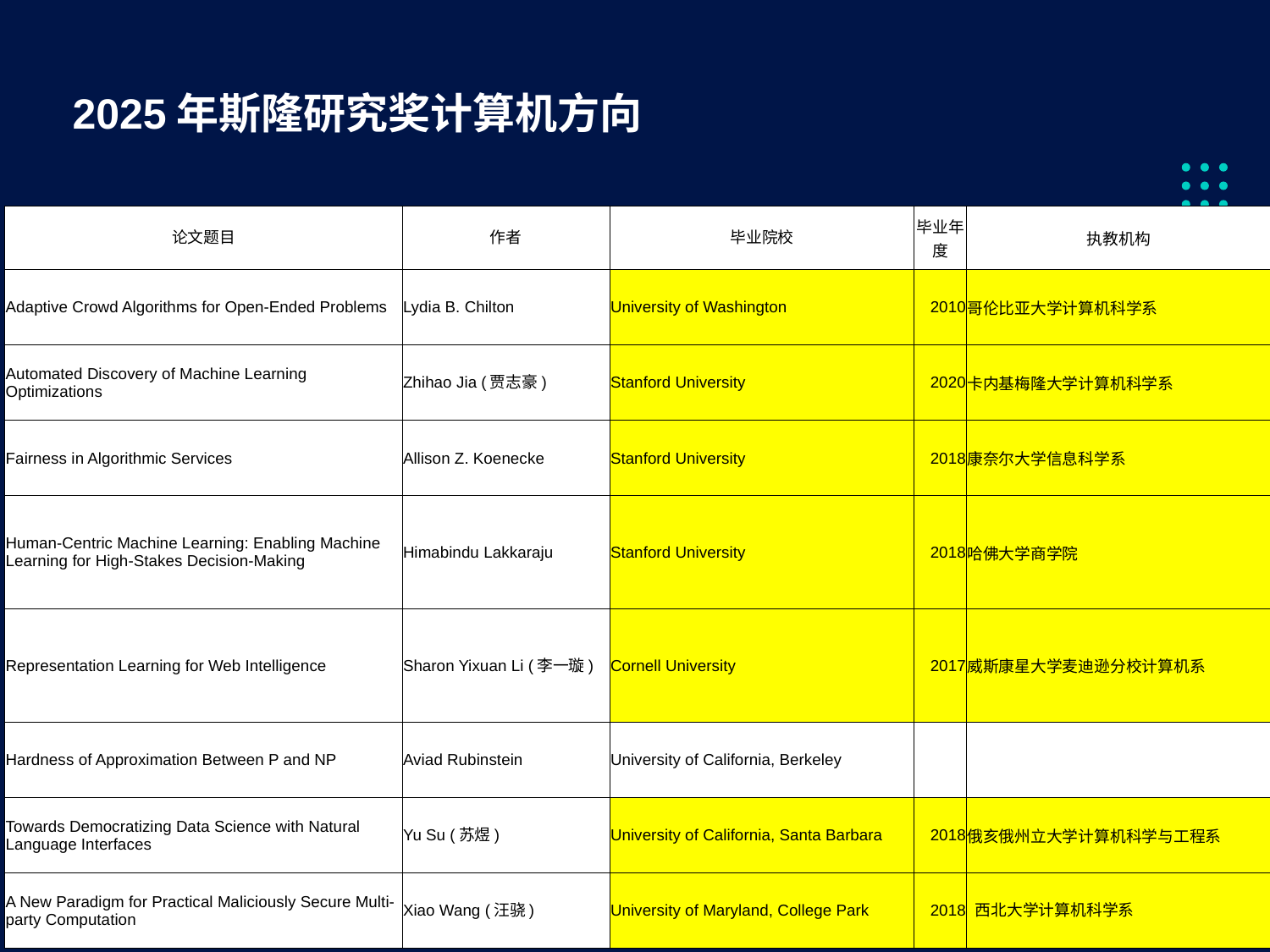

# 2025年斯隆研究奖计算机方向
| 论文题目 | 作者 | 毕业院校 | 毕业年度 | 执教机构 |
| --- | --- | --- | --- | --- |
| Adaptive Crowd Algorithms for Open-Ended Problems | Lydia B. Chilton | University of Washington | 2010 | 哥伦比亚大学计算机科学系 |
| Automated Discovery of Machine Learning Optimizations | Zhihao Jia (贾志豪) | Stanford University | 2020 | 卡内基梅隆大学计算机科学系 |
| Fairness in Algorithmic Services | Allison Z. Koenecke | Stanford University | 2018 | 康奈尔大学信息科学系 |
| Human-Centric Machine Learning: Enabling Machine Learning for High-Stakes Decision-Making | Himabindu Lakkaraju | Stanford University | 2018 | 哈佛大学商学院 |
| Representation Learning for Web Intelligence | Sharon Yixuan Li (李一璇) | Cornell University | 2017 | 威斯康星大学麦迪逊分校计算机系 |
| Hardness of Approximation Between P and NP | Aviad Rubinstein | University of California, Berkeley |  |  |
| Towards Democratizing Data Science with Natural Language Interfaces | Yu Su (苏煜) | University of California, Santa Barbara | 2018 | 俄亥俄州立大学计算机科学与工程系 |
| A New Paradigm for Practical Maliciously Secure Multi-party Computation | Xiao Wang (汪骁) | University of Maryland, College Park | 2018 | 西北大学计算机科学系 |